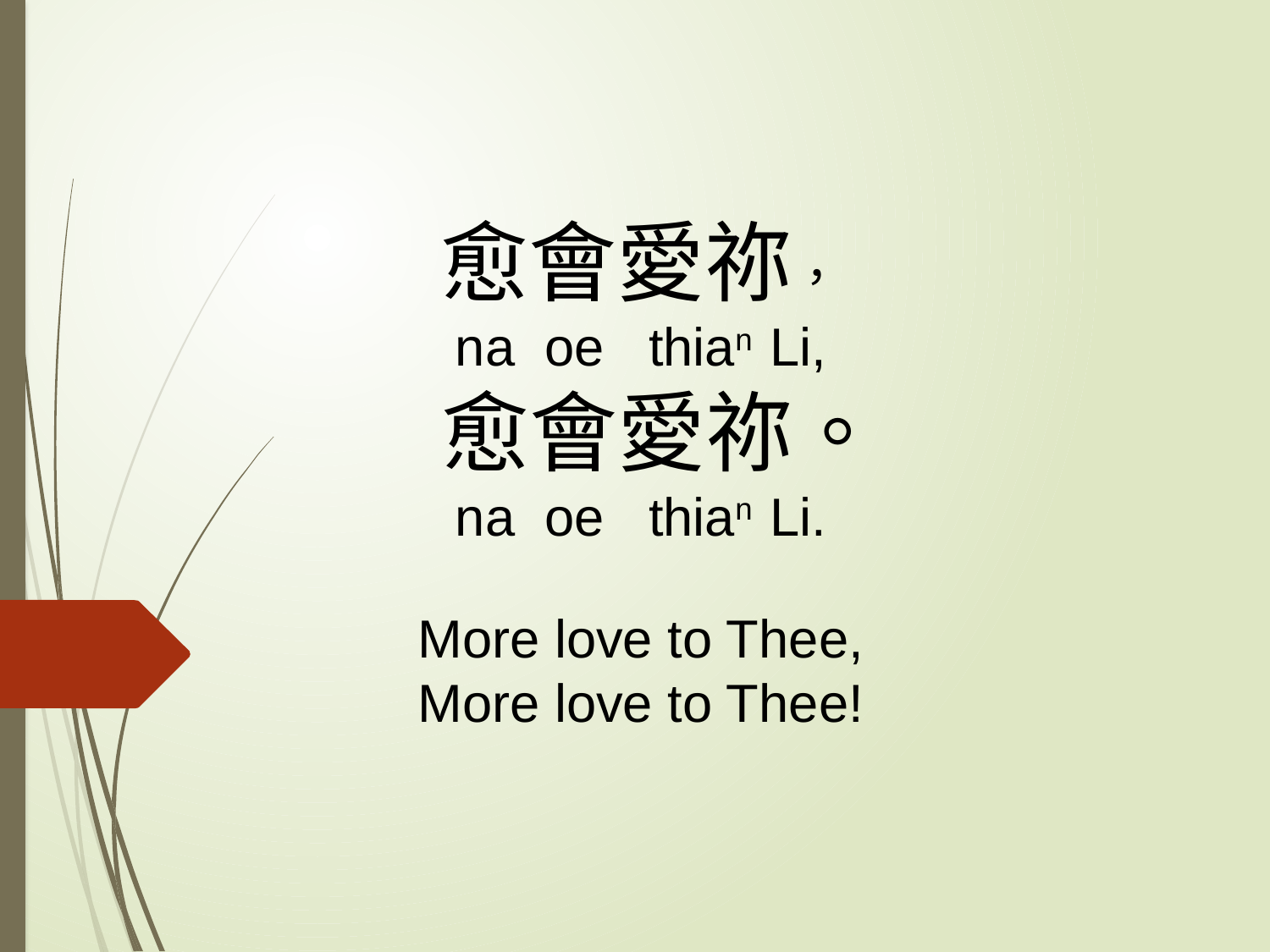

# 愈會愛祢， na  oe   thian  Li, 愈會愛祢。 na  oe   thian  Li. More love to Thee, More love to Thee!